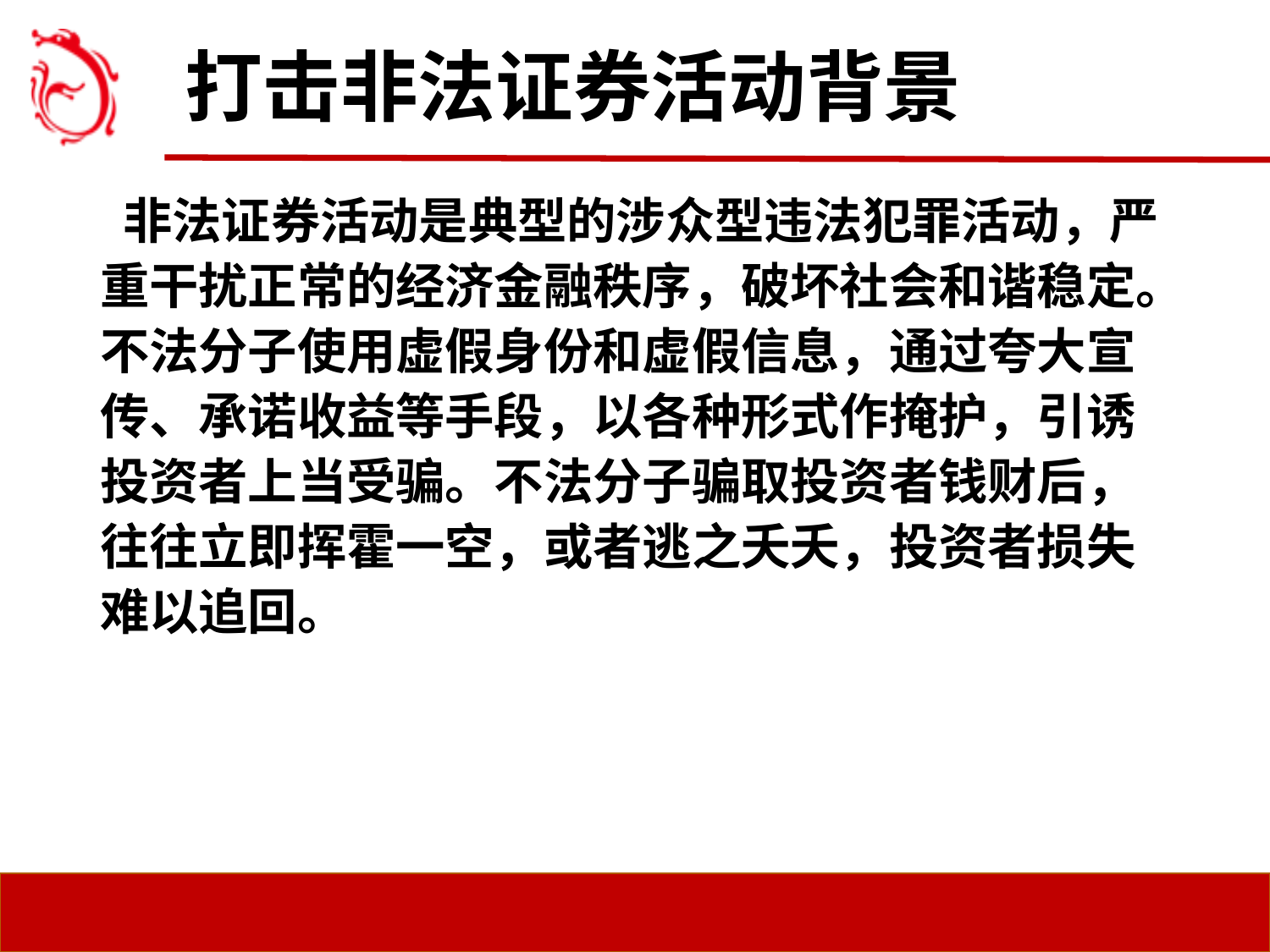

# 打击非法证券活动背景
 非法证券活动是典型的涉众型违法犯罪活动，严重干扰正常的经济金融秩序，破坏社会和谐稳定。不法分子使用虚假身份和虚假信息，通过夸大宣传、承诺收益等手段，以各种形式作掩护，引诱投资者上当受骗。不法分子骗取投资者钱财后，往往立即挥霍一空，或者逃之夭夭，投资者损失难以追回。